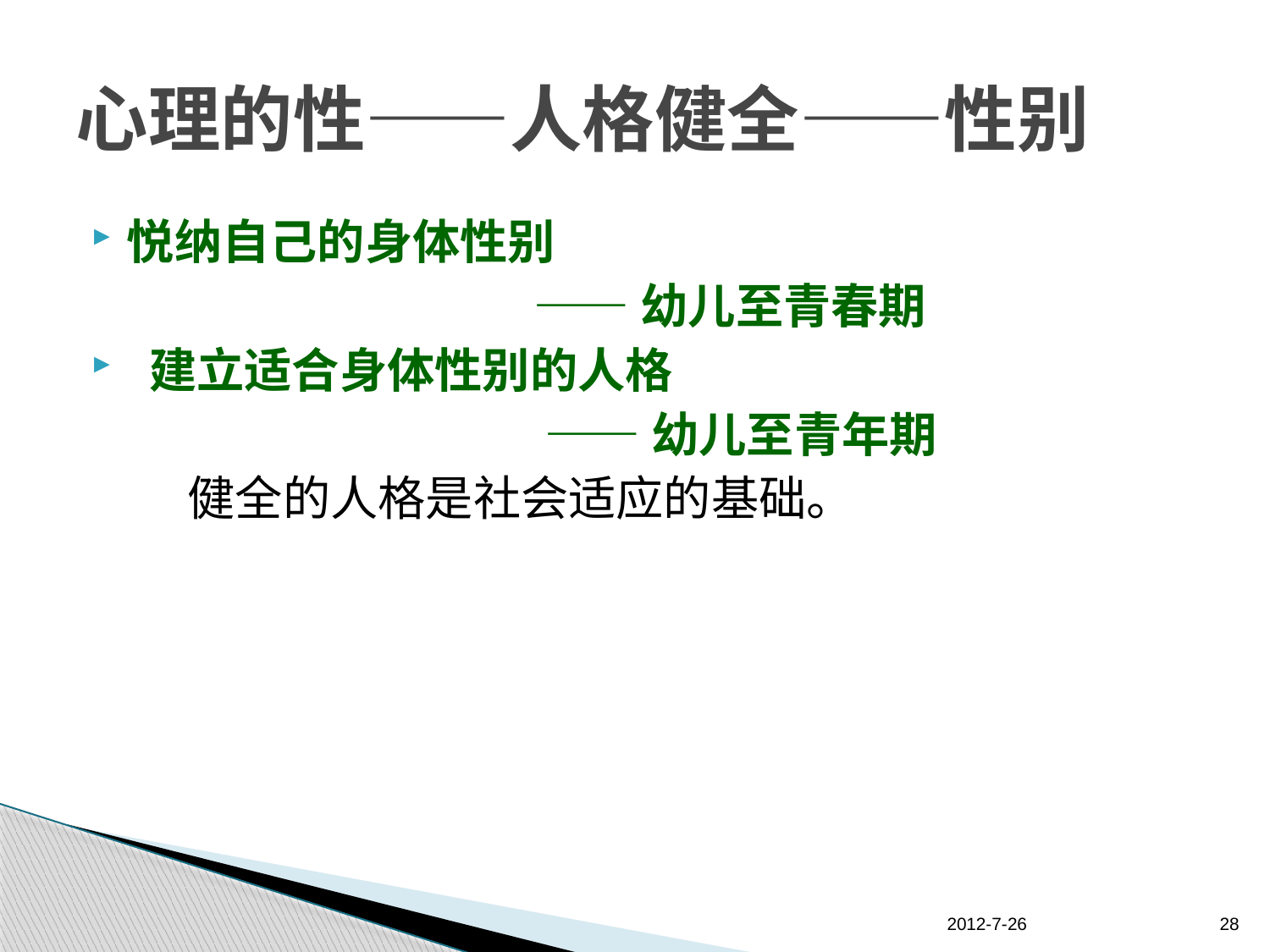

# 心理的性——人格健全——性别
悦纳自己的身体性别
                                         ——幼儿至青春期
 建立适合身体性别的人格
                                          ——幼儿至青年期
        健全的人格是社会适应的基础。

2012-7-26
28